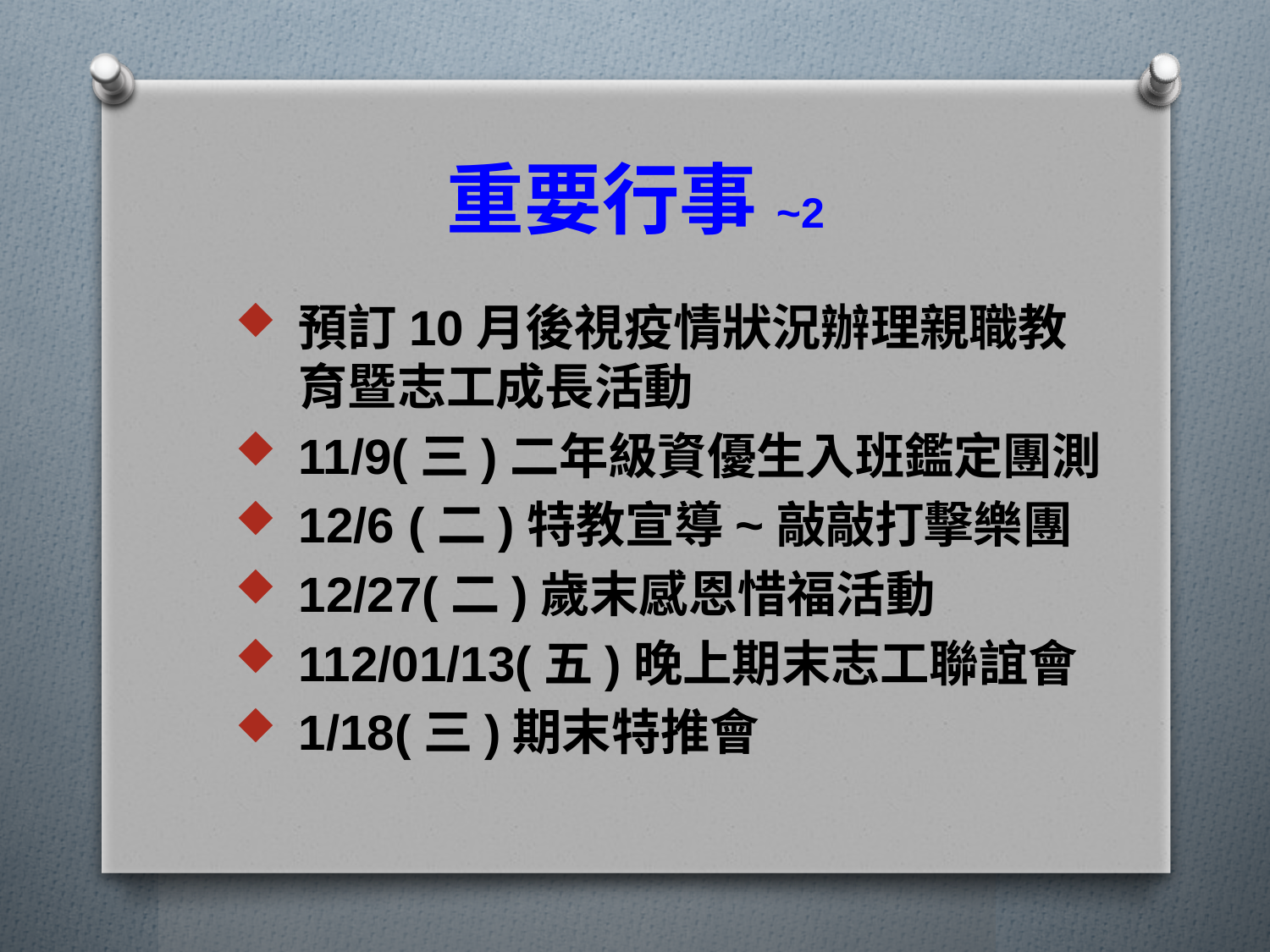

# 重要行事~2
預訂10月後視疫情狀況辦理親職教育暨志工成長活動
11/9(三)二年級資優生入班鑑定團測
12/6 (二)特教宣導~敲敲打擊樂團
12/27(二)歲末感恩惜福活動
112/01/13(五)晚上期末志工聯誼會
1/18(三)期末特推會